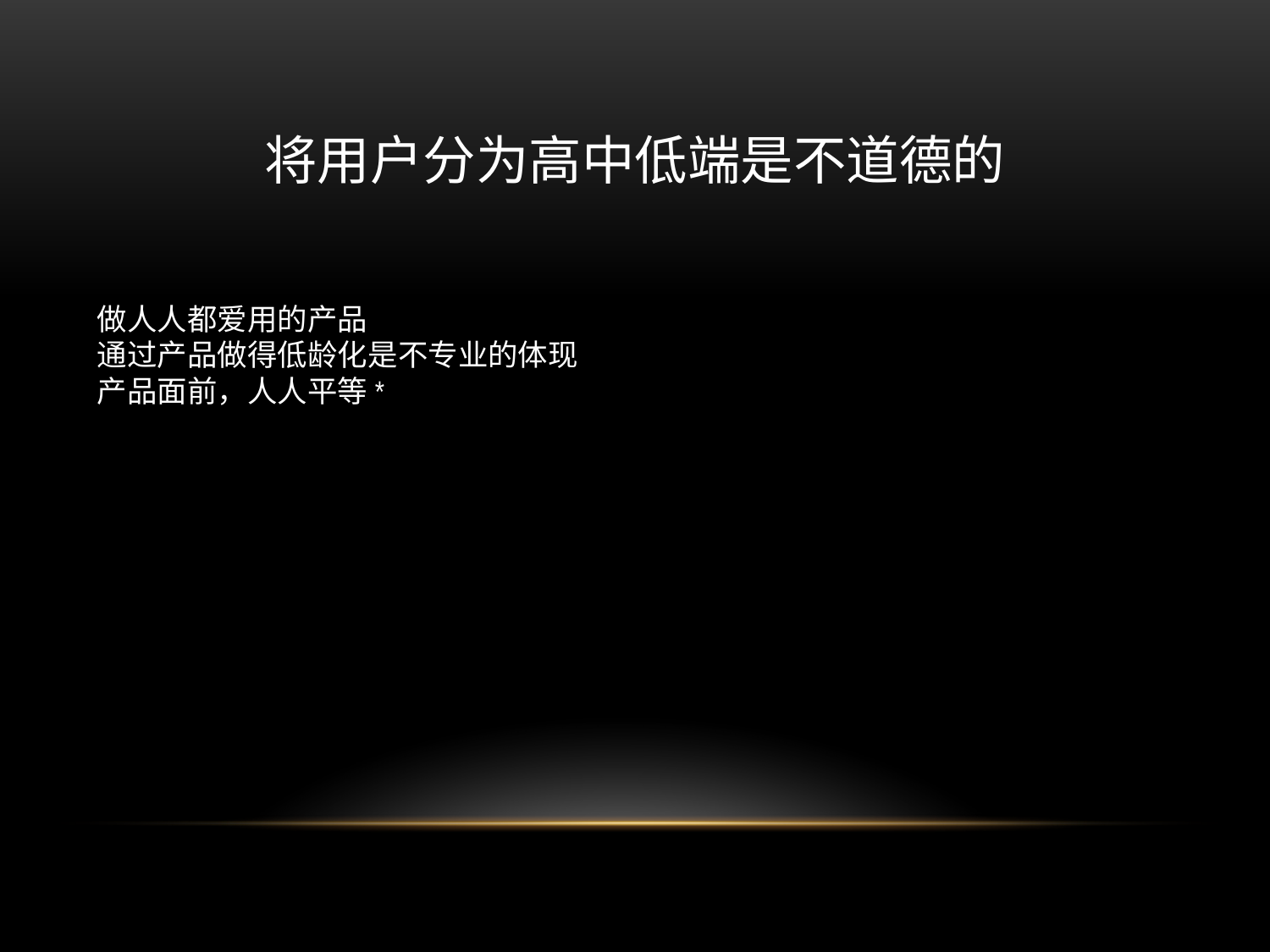

# 将用户分为高中低端是不道德的

做人人都爱用的产品
通过产品做得低龄化是不专业的体现
产品面前，人人平等*